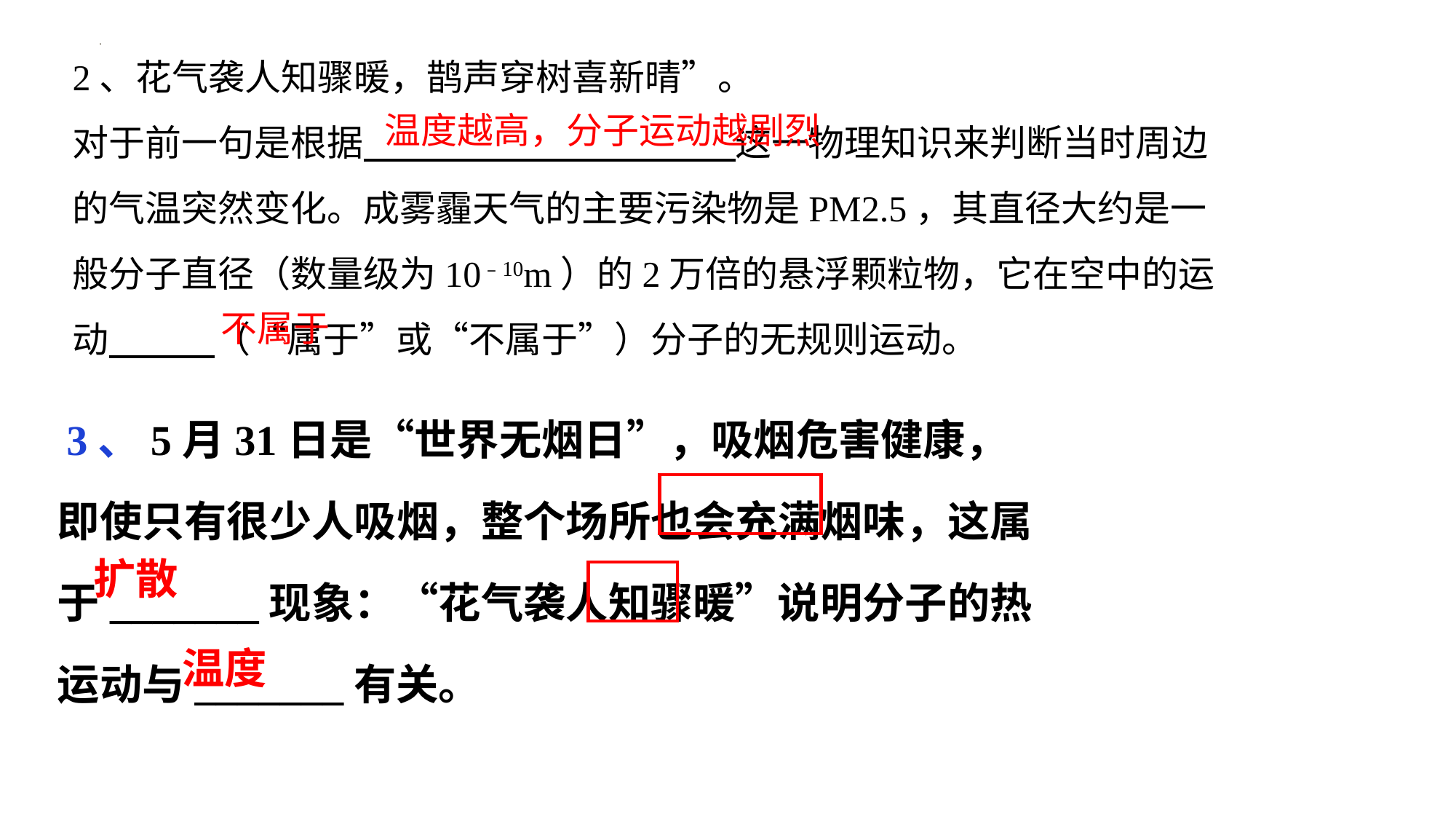

2、花气袭人知骤暖，鹊声穿树喜新晴”。
对于前一句是根据　                                         这一物理知识来判断当时周边的气温突然变化。成雾霾天气的主要污染物是PM2.5，其直径大约是一般分子直径（数量级为10﹣10m）的2万倍的悬浮颗粒物，它在空中的运动　    　（“属于”或“不属于”）分子的无规则运动。
温度越高，分子运动越剧烈
不属于
 3、5月31日是“世界无烟日”，吸烟危害健康，即使只有很少人吸烟，整个场所也会充满烟味，这属于_______现象：“花气袭人知骤暖”说明分子的热运动与_______有关。

扩散

温度